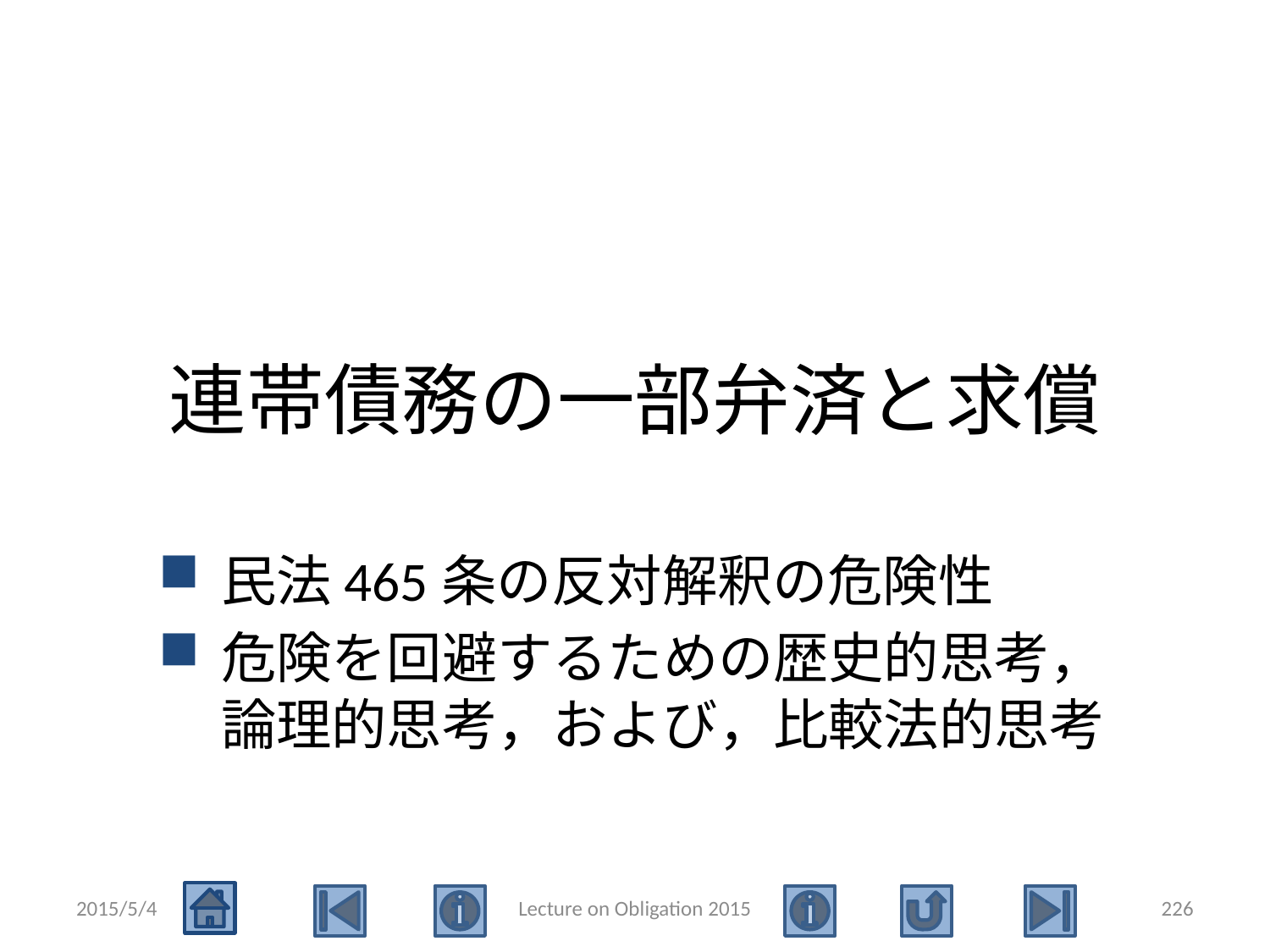

# 連帯債務の一部弁済と求償
民法465条の反対解釈の危険性
危険を回避するための歴史的思考，論理的思考，および，比較法的思考
2015/5/4
Lecture on Obligation 2015
226